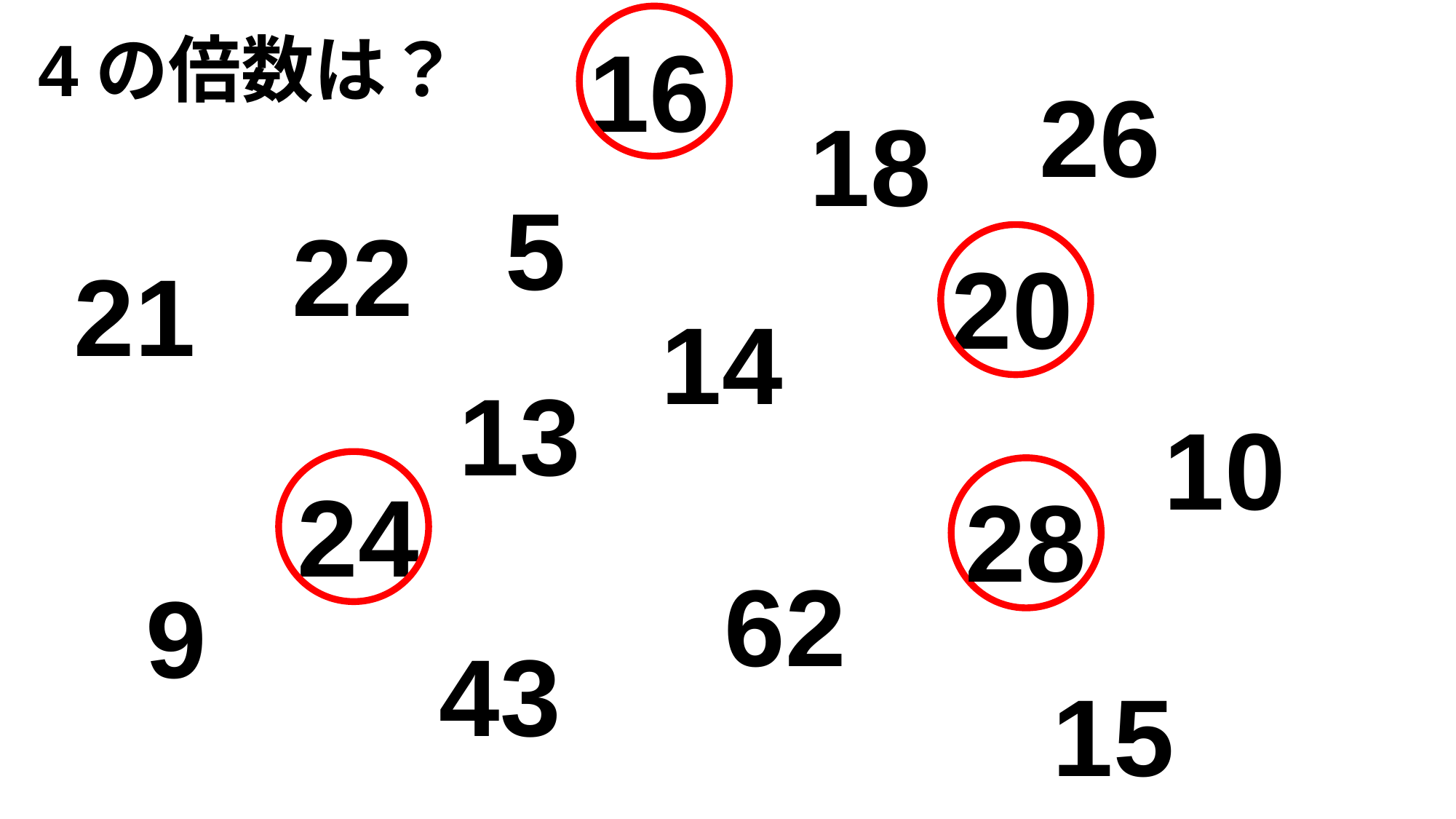

4の倍数は？
16
26
18
5
22

20
21
14
13
10

24
28
62
9
43
15